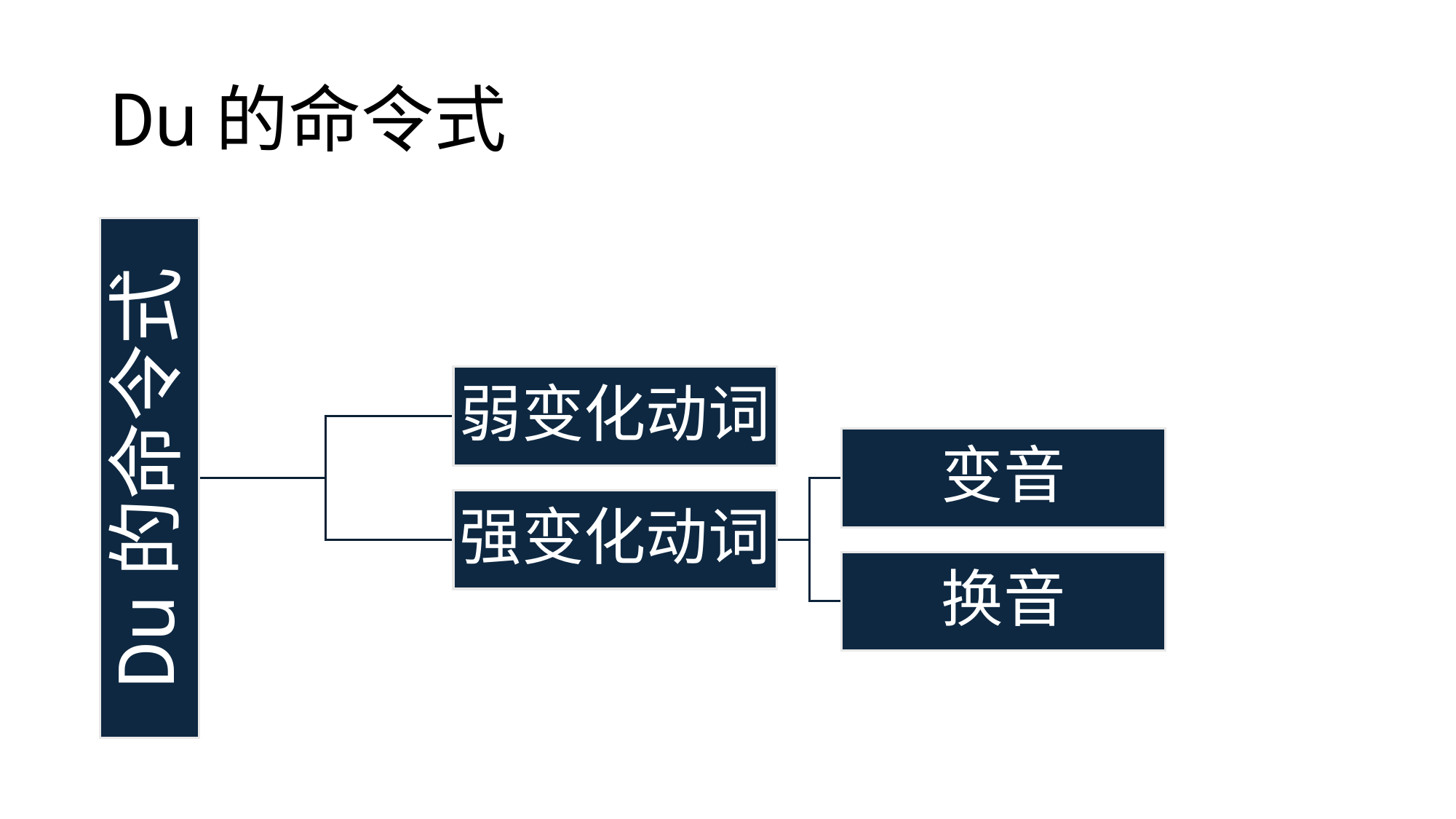

# Du的命令式

Du的命令式
弱变化动词
强变化动词
变音
换音